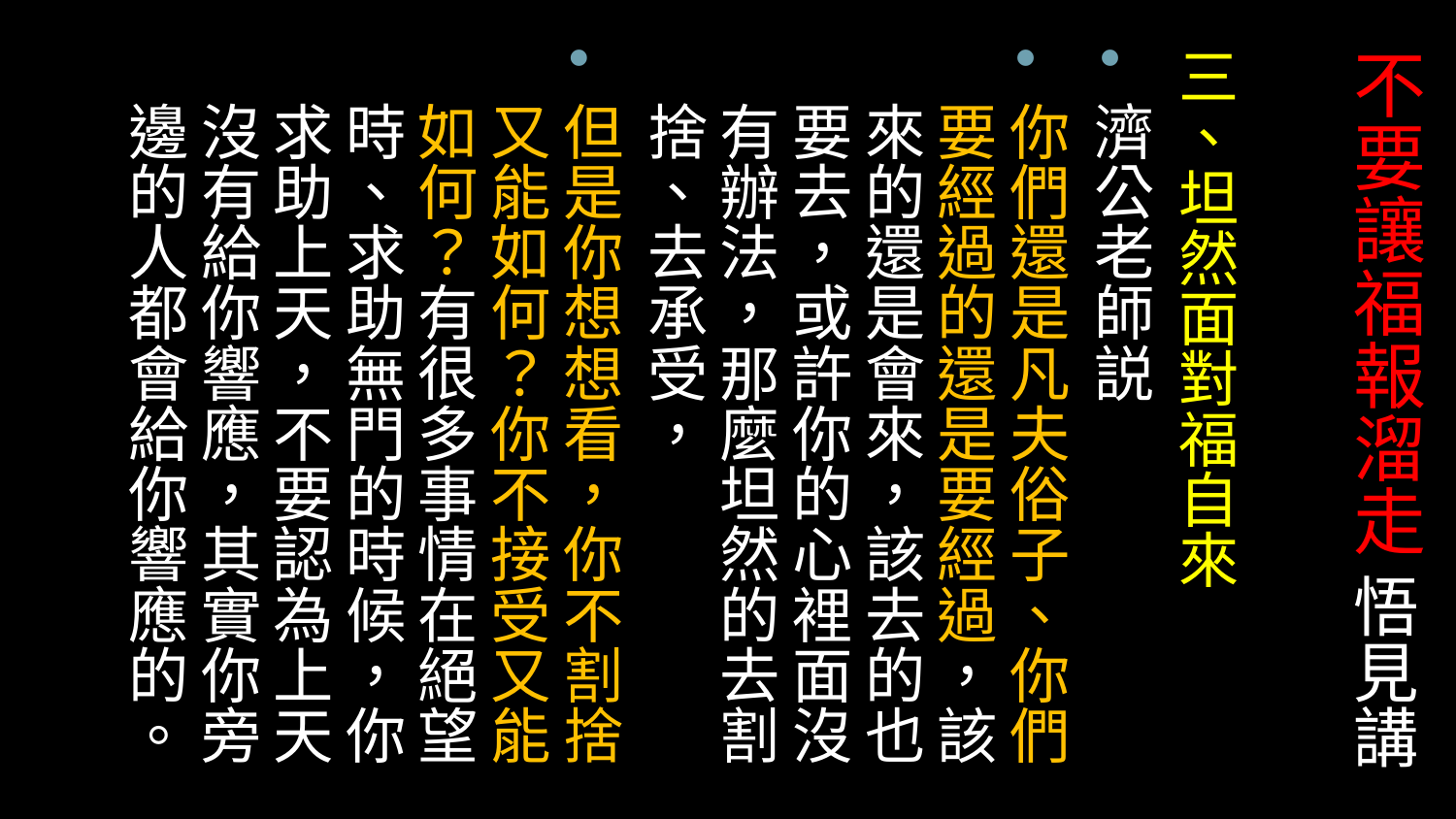

# 不要讓福報溜走 悟見講
三、坦然面對福自來
濟公老師説
你們還是凡夫俗子、你們要經過的還是要經過，該來的還是會來，該去的也要去，或許你的心裡面沒有辦法，那麼坦然的去割捨、去承受，
但是你想想看，你不割捨又能如何？你不接受又能如何？有很多事情在絕望時、求助無門的時候，你求助上天，不要認為上天沒有給你響應，其實你旁邊的人都會給你響應的。